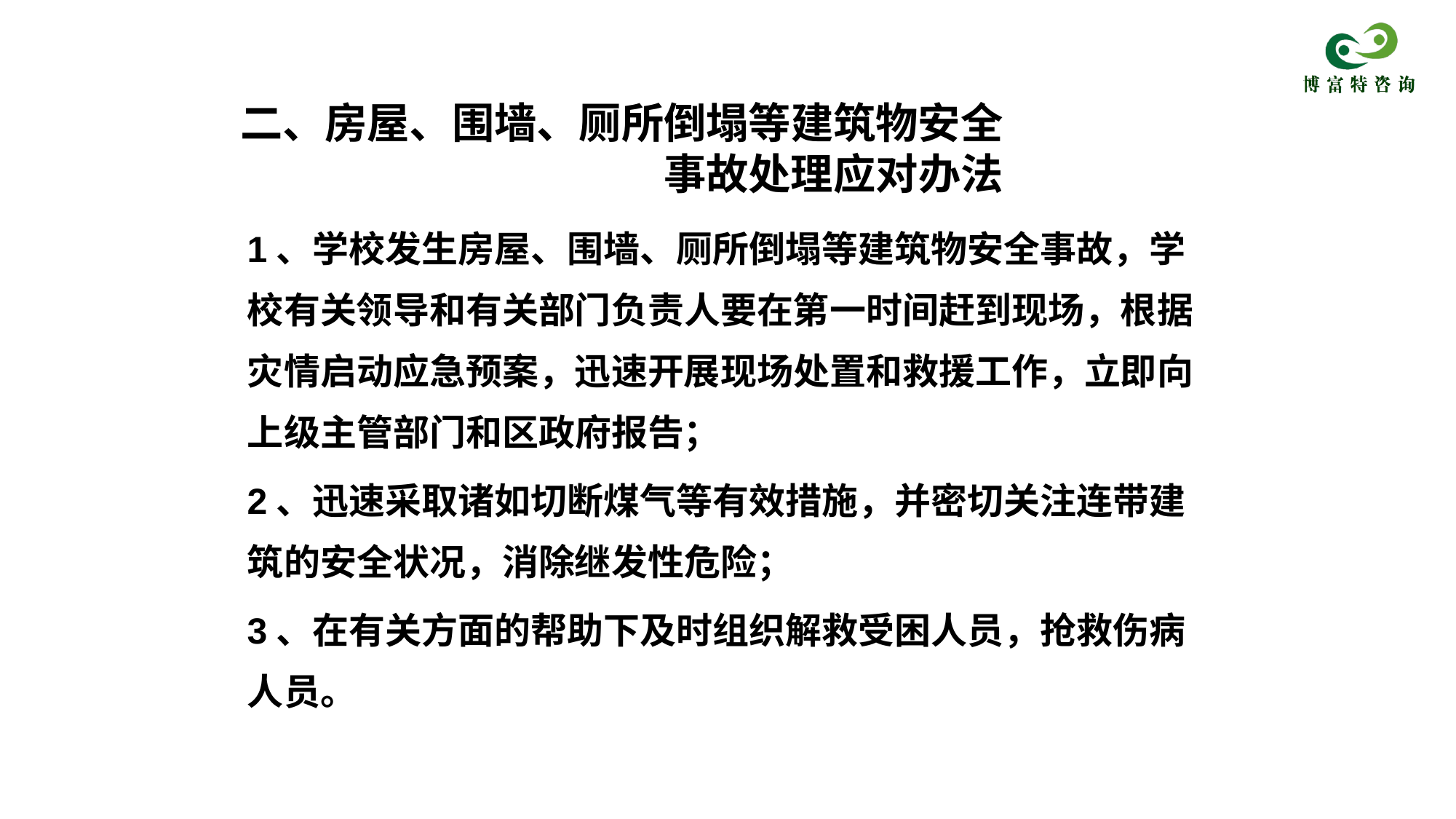

二、房屋、围墙、厕所倒塌等建筑物安全
                                            事故处理应对办法
1、学校发生房屋、围墙、厕所倒塌等建筑物安全事故，学校有关领导和有关部门负责人要在第一时间赶到现场，根据灾情启动应急预案，迅速开展现场处置和救援工作，立即向上级主管部门和区政府报告；
2、迅速采取诸如切断煤气等有效措施，并密切关注连带建筑的安全状况，消除继发性危险；
3、在有关方面的帮助下及时组织解救受困人员，抢救伤病人员。
31